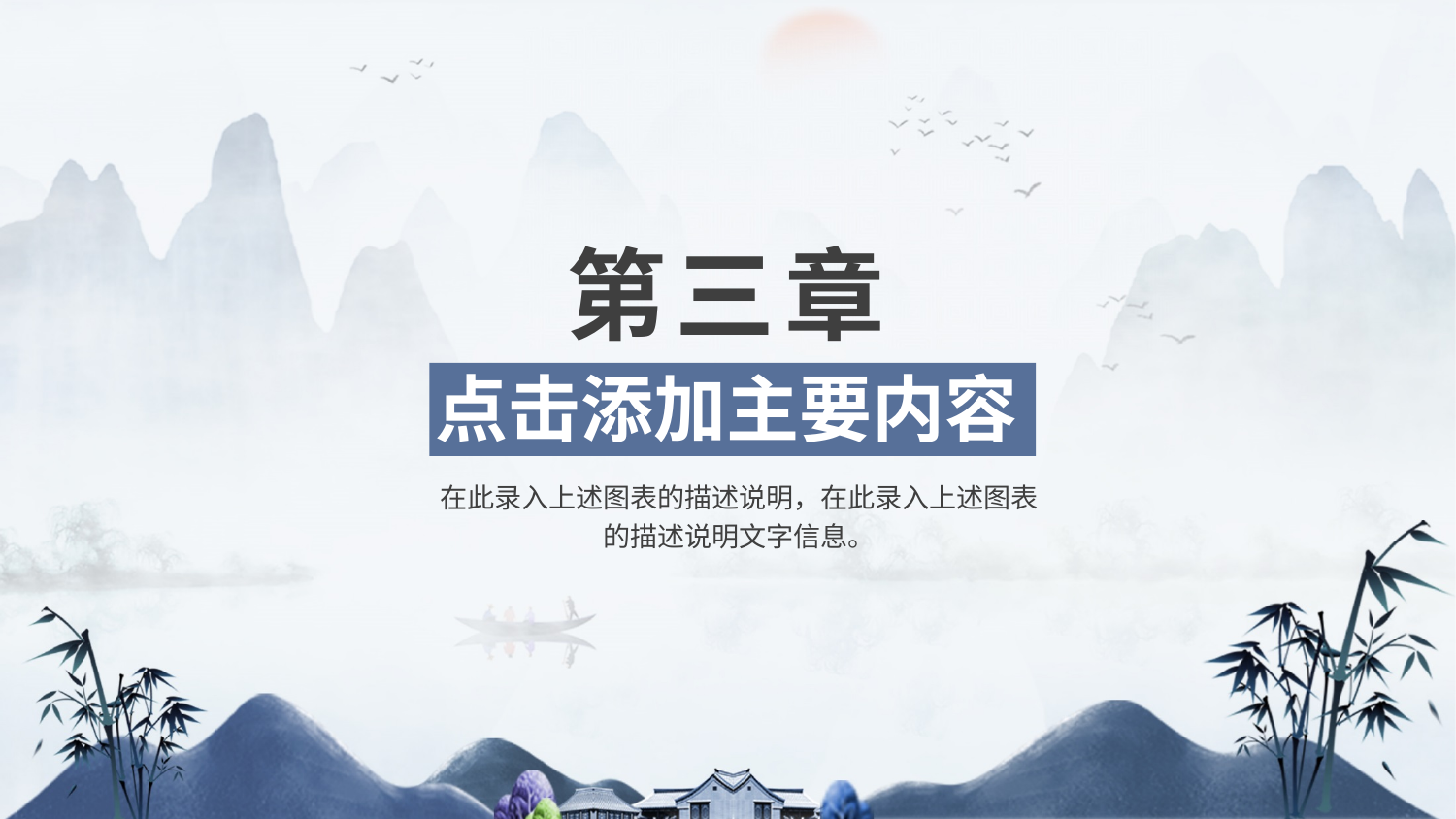

第三章
点击添加主要内容
在此录入上述图表的描述说明，在此录入上述图表的描述说明文字信息。